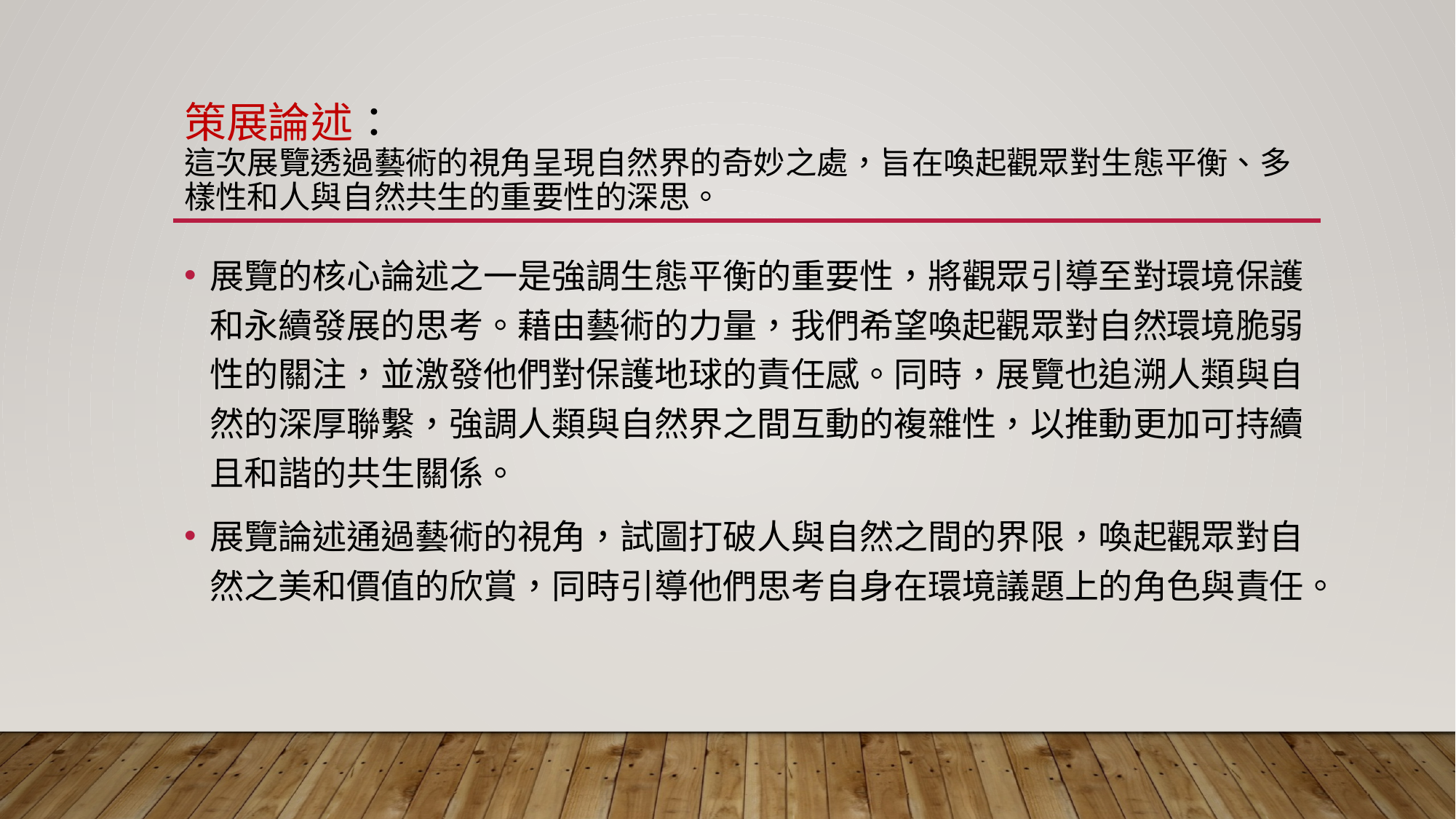

# 策展論述： 這次展覽透過藝術的視角呈現自然界的奇妙之處，旨在喚起觀眾對生態平衡、多樣性和人與自然共生的重要性的深思。
展覽的核心論述之一是強調生態平衡的重要性，將觀眾引導至對環境保護和永續發展的思考。藉由藝術的力量，我們希望喚起觀眾對自然環境脆弱性的關注，並激發他們對保護地球的責任感。同時，展覽也追溯人類與自然的深厚聯繫，強調人類與自然界之間互動的複雜性，以推動更加可持續且和諧的共生關係。
展覽論述通過藝術的視角，試圖打破人與自然之間的界限，喚起觀眾對自然之美和價值的欣賞，同時引導他們思考自身在環境議題上的角色與責任。